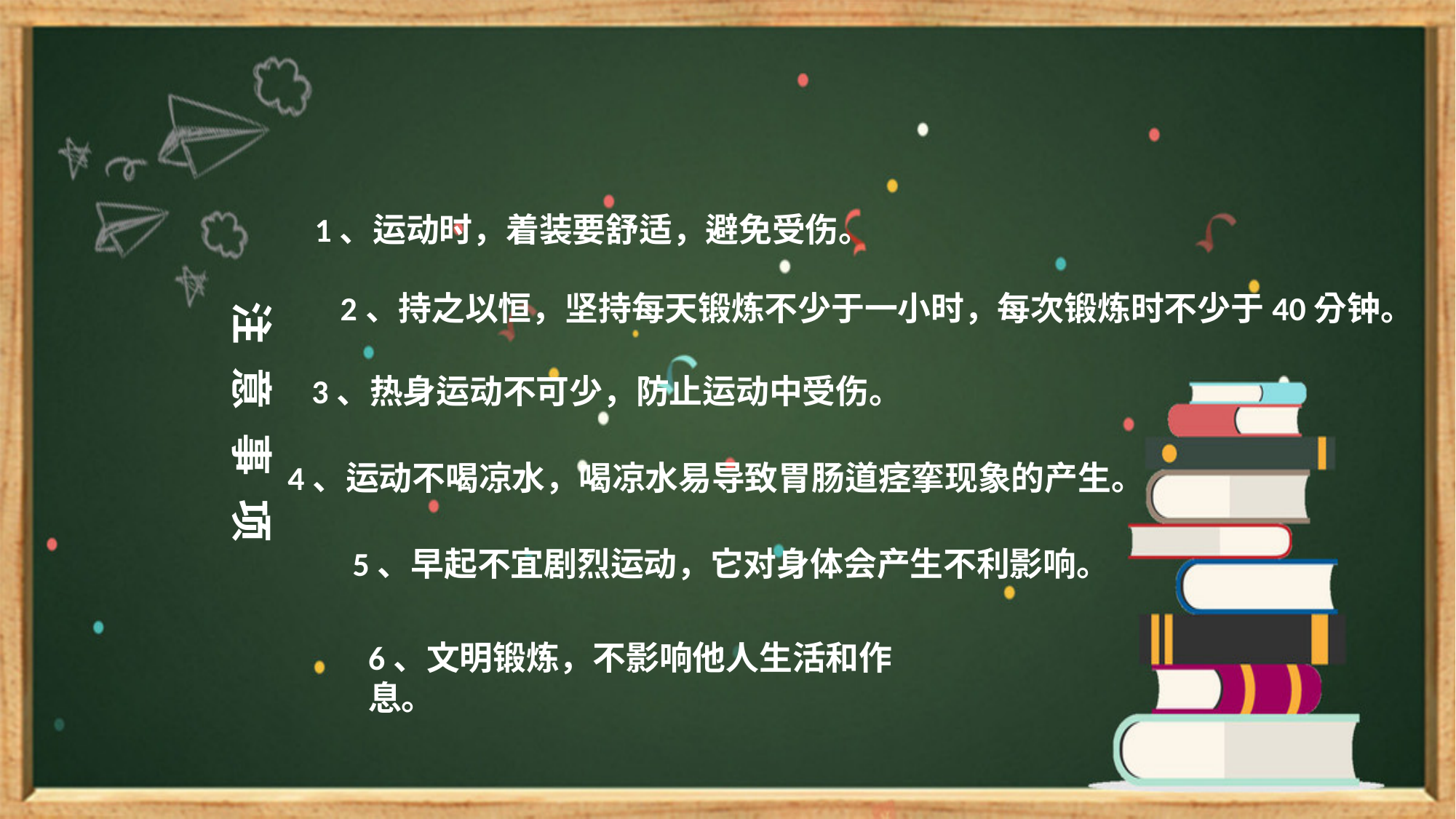

1、运动时，着装要舒适，避免受伤。
2、持之以恒，坚持每天锻炼不少于一小时，每次锻炼时不少于40分钟。
注  意  事  项
3、热身运动不可少，防止运动中受伤。
4、运动不喝凉水，喝凉水易导致胃肠道痉挛现象的产生。
5、早起不宜剧烈运动，它对身体会产生不利影响。
6、文明锻炼，不影响他人生活和作息。